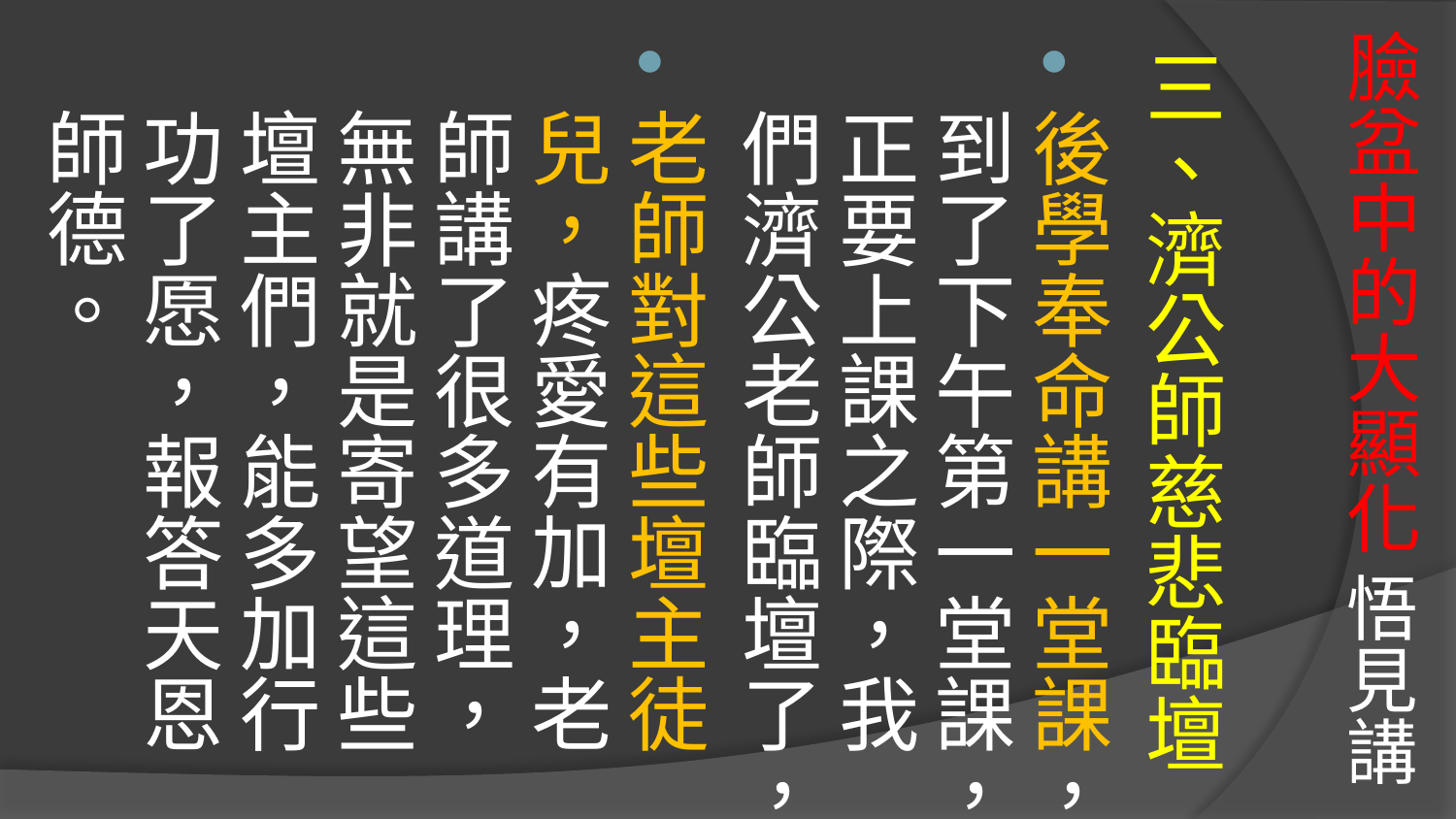

# 臉盆中的大顯化 悟見講
三、濟公師慈悲臨壇
後學奉命講一堂課，到了下午第一堂課，正要上課之際，我們濟公老師臨壇了，
老師對這些壇主徒兒，疼愛有加，老師講了很多道理，無非就是寄望這些壇主們，能多加行功了愿，報答天恩師德。